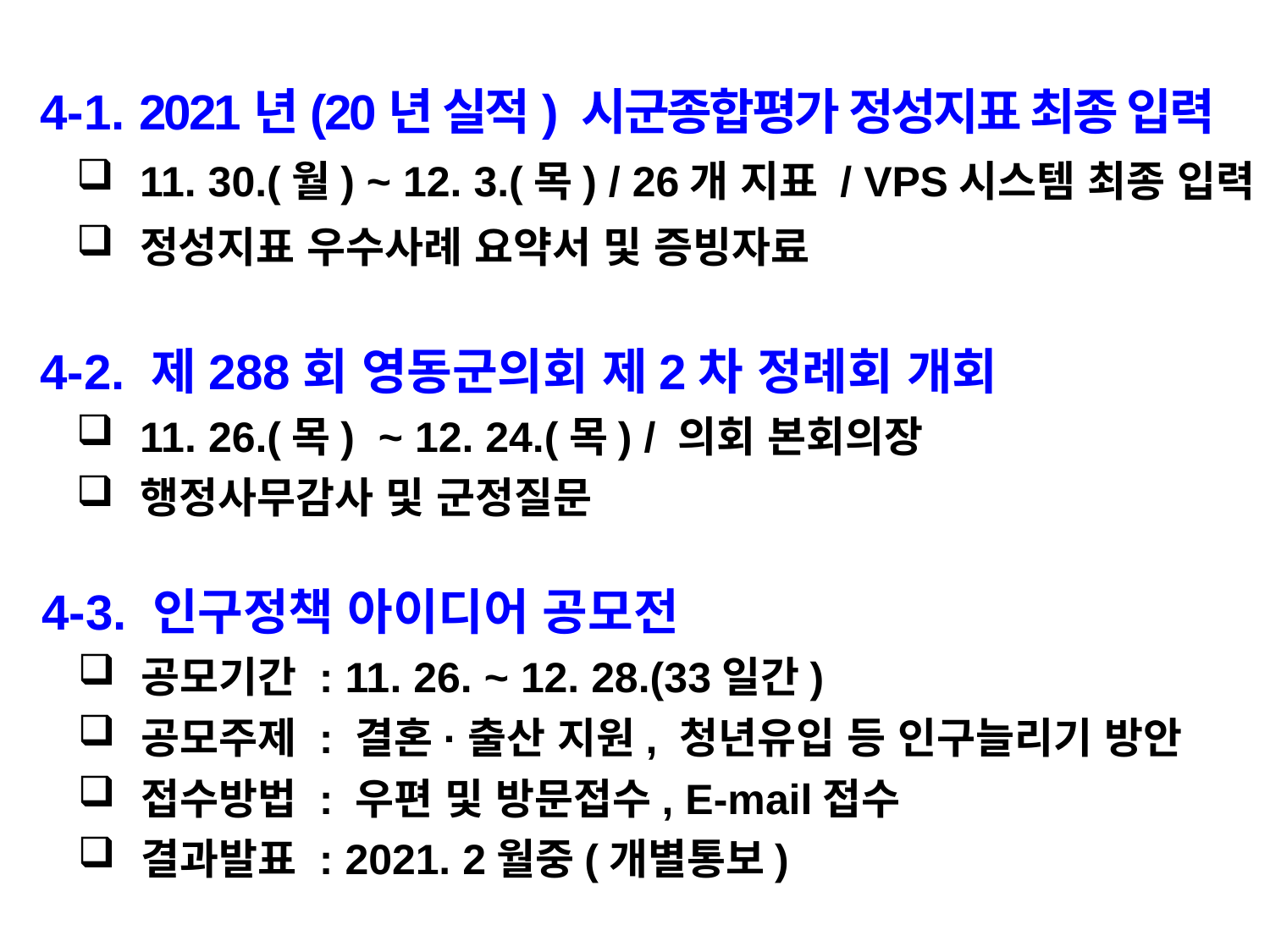

4-1. 2021년(20년 실적) 시군종합평가 정성지표 최종 입력
11. 30.(월) ~ 12. 3.(목) / 26개 지표 / VPS시스템 최종 입력
정성지표 우수사례 요약서 및 증빙자료

  4-2. 제288회 영동군의회 제2차 정례회 개회
11. 26.(목)  ~ 12. 24.(목) / 의회 본회의장
행정사무감사 및 군정질문

  4-3. 인구정책 아이디어 공모전
공모기간 : 11. 26. ~ 12. 28.(33일간)
공모주제 : 결혼·출산 지원, 청년유입 등 인구늘리기 방안
접수방법 : 우편 및 방문접수, E-mail접수
결과발표 : 2021. 2월중(개별통보)